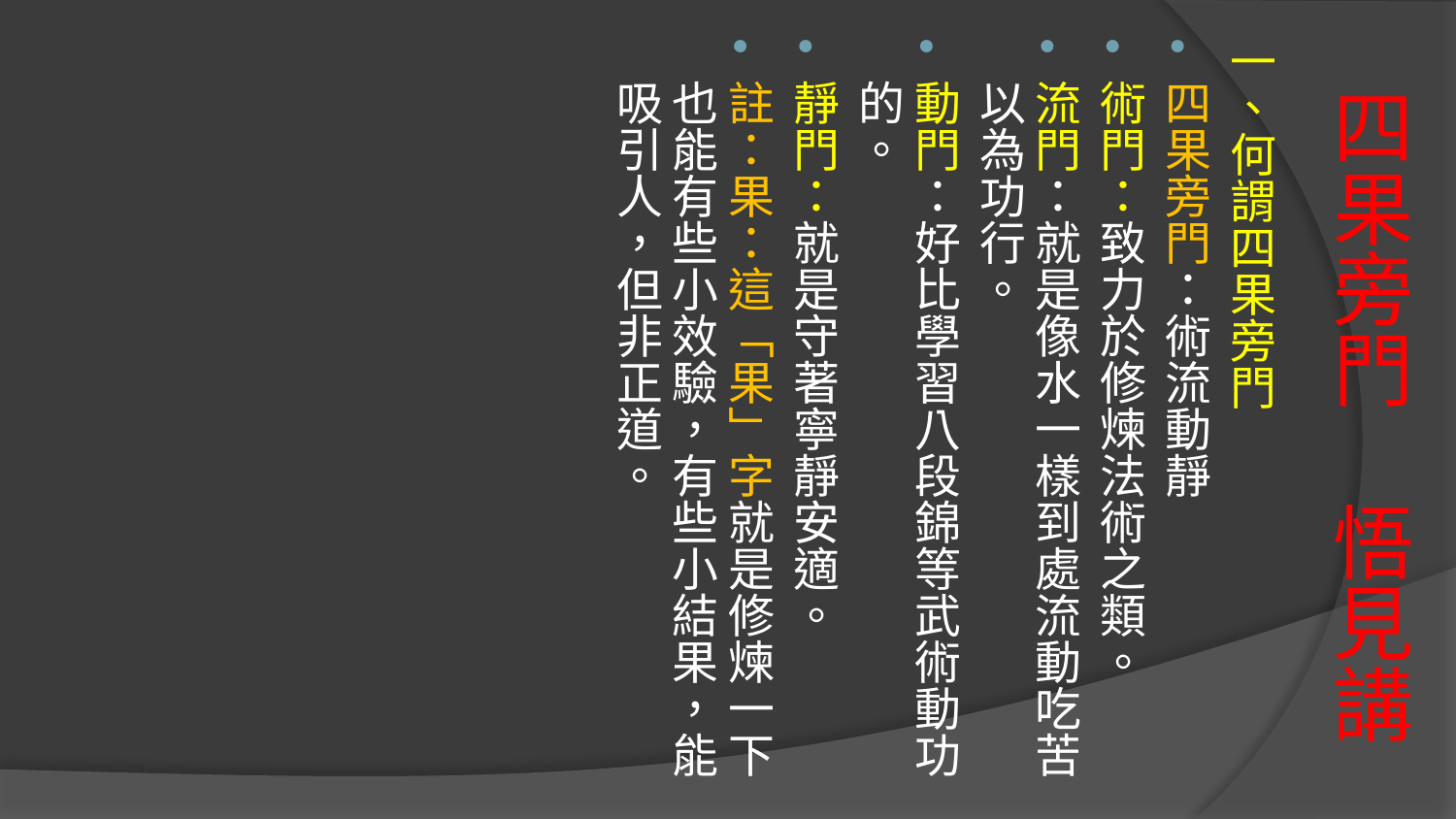

一、何謂四果旁門
四果旁門：術流動靜
術門：致力於修煉法術之類。
流門：就是像水一樣到處流動吃苦以為功行。
動門：好比學習八段錦等武術動功的。
靜門：就是守著寧靜安適。
註：果：這「果」字就是修煉一下也能有些小效驗，有些小結果，能吸引人，但非正道。

# 四果旁門     悟見講